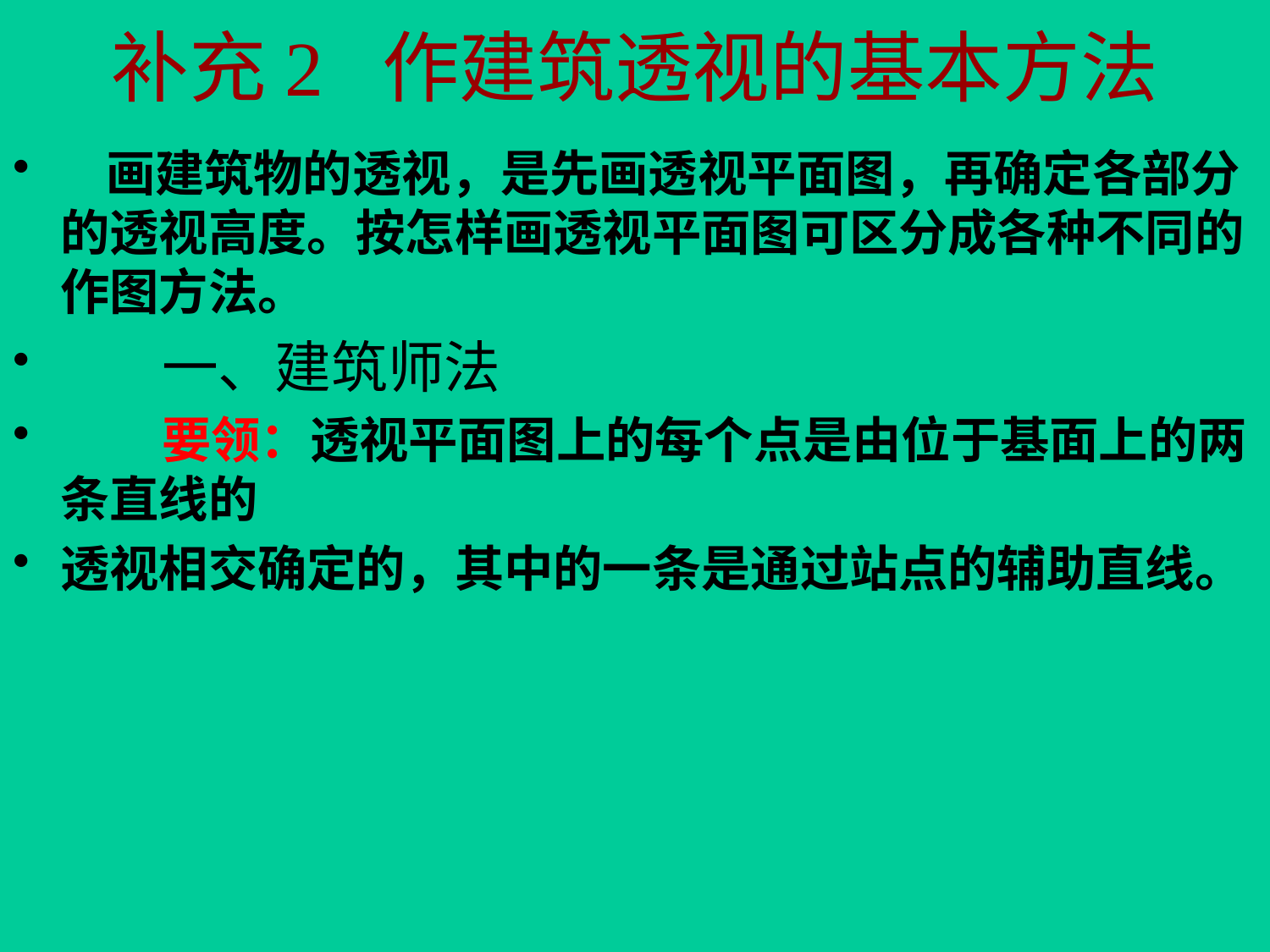

# 补充2  作建筑透视的基本方法
   画建筑物的透视，是先画透视平面图，再确定各部分的透视高度。按怎样画透视平面图可区分成各种不同的作图方法。
        一、建筑师法
        要领：透视平面图上的每个点是由位于基面上的两条直线的
透视相交确定的，其中的一条是通过站点的辅助直线。